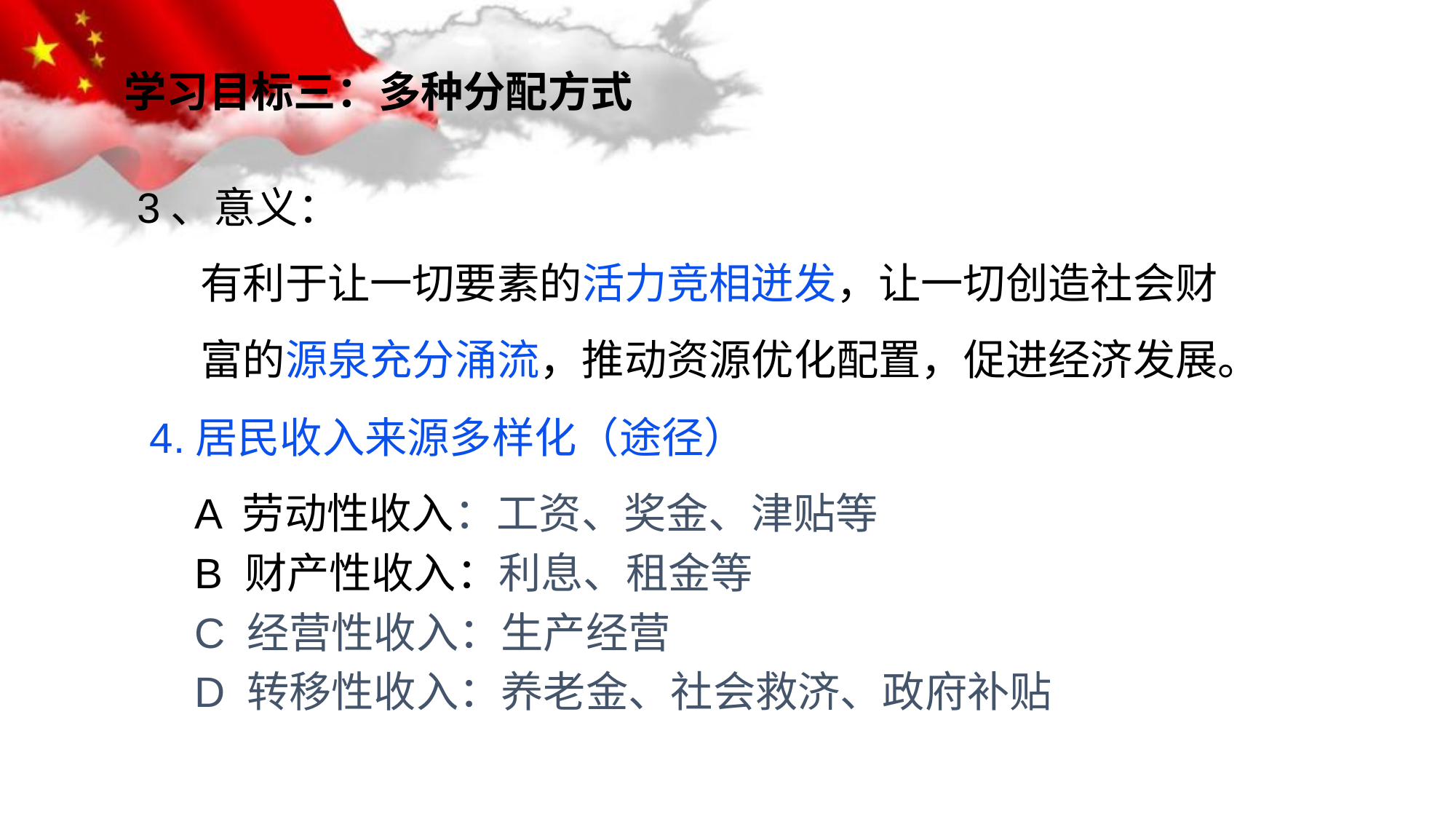

学习目标三：多种分配方式
3、意义：
有利于让一切要素的活力竞相迸发，让一切创造社会财富的源泉充分涌流，推动资源优化配置，促进经济发展。
4.居民收入来源多样化（途径）
A 劳动性收入：工资、奖金、津贴等
B 财产性收入：利息、租金等
C 经营性收入：生产经营
D 转移性收入：养老金、社会救济、政府补贴